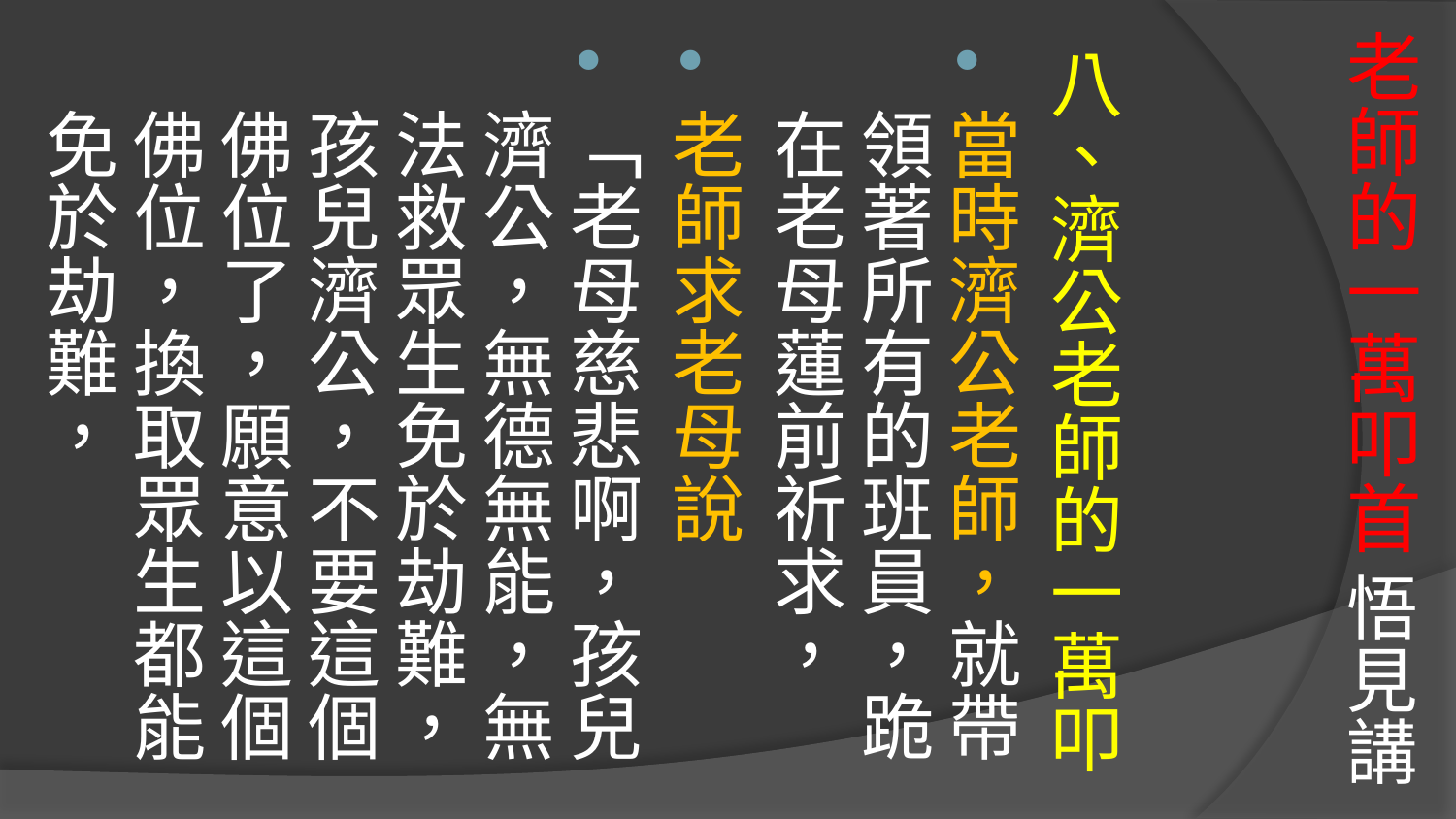

# 老師的一萬叩首 悟見講
八、濟公老師的一萬叩
當時濟公老師，就帶領著所有的班員，跪在老母蓮前祈求，
老師求老母說
「老母慈悲啊，孩兒濟公，無德無能，無法救眾生免於劫難，孩兒濟公，不要這個佛位了，願意以這個佛位，換取眾生都能免於劫難，